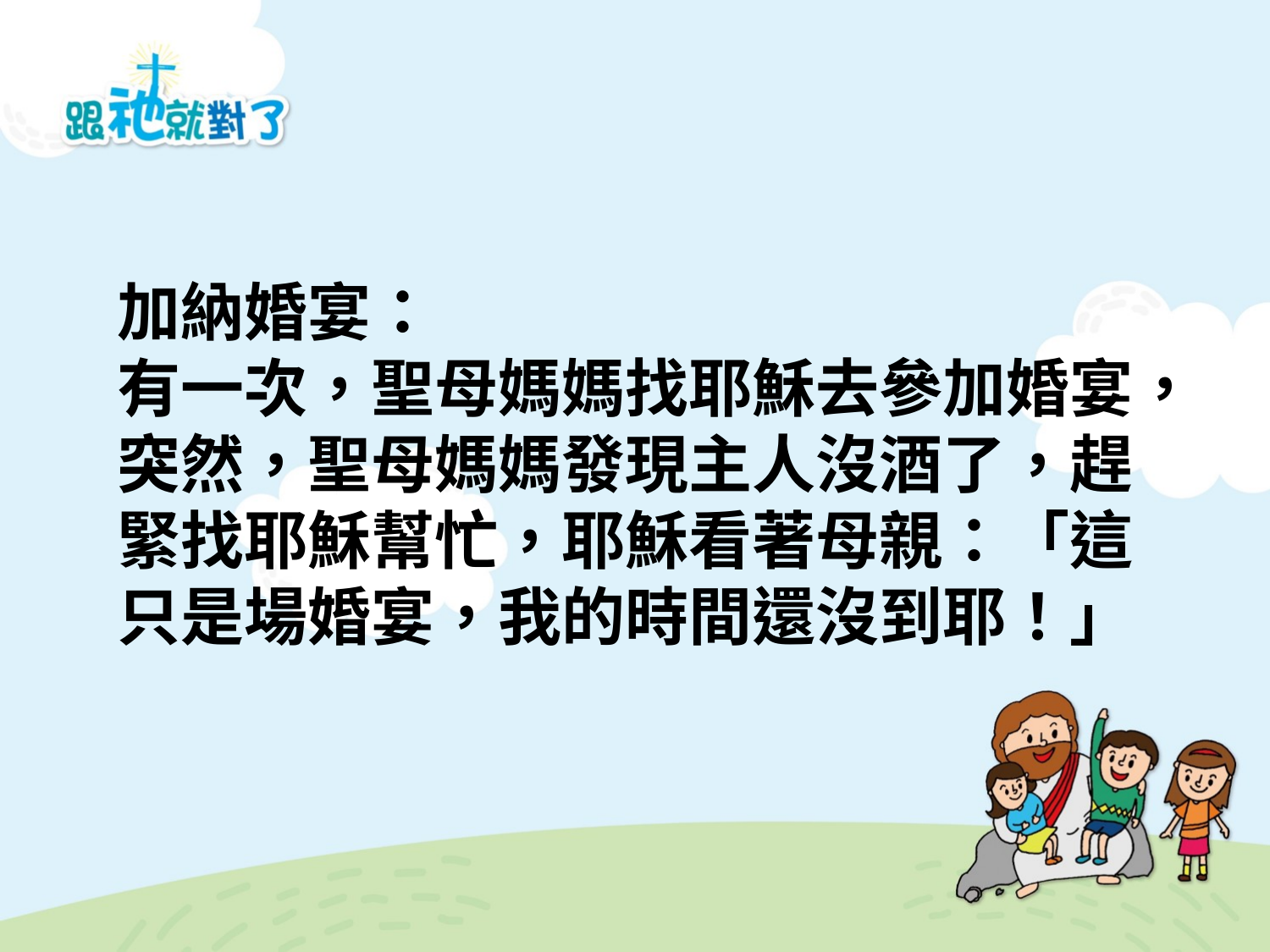

加納婚宴：
有一次，聖母媽媽找耶穌去參加婚宴，突然，聖母媽媽發現主人沒酒了，趕緊找耶穌幫忙，耶穌看著母親：「這只是場婚宴，我的時間還沒到耶！」